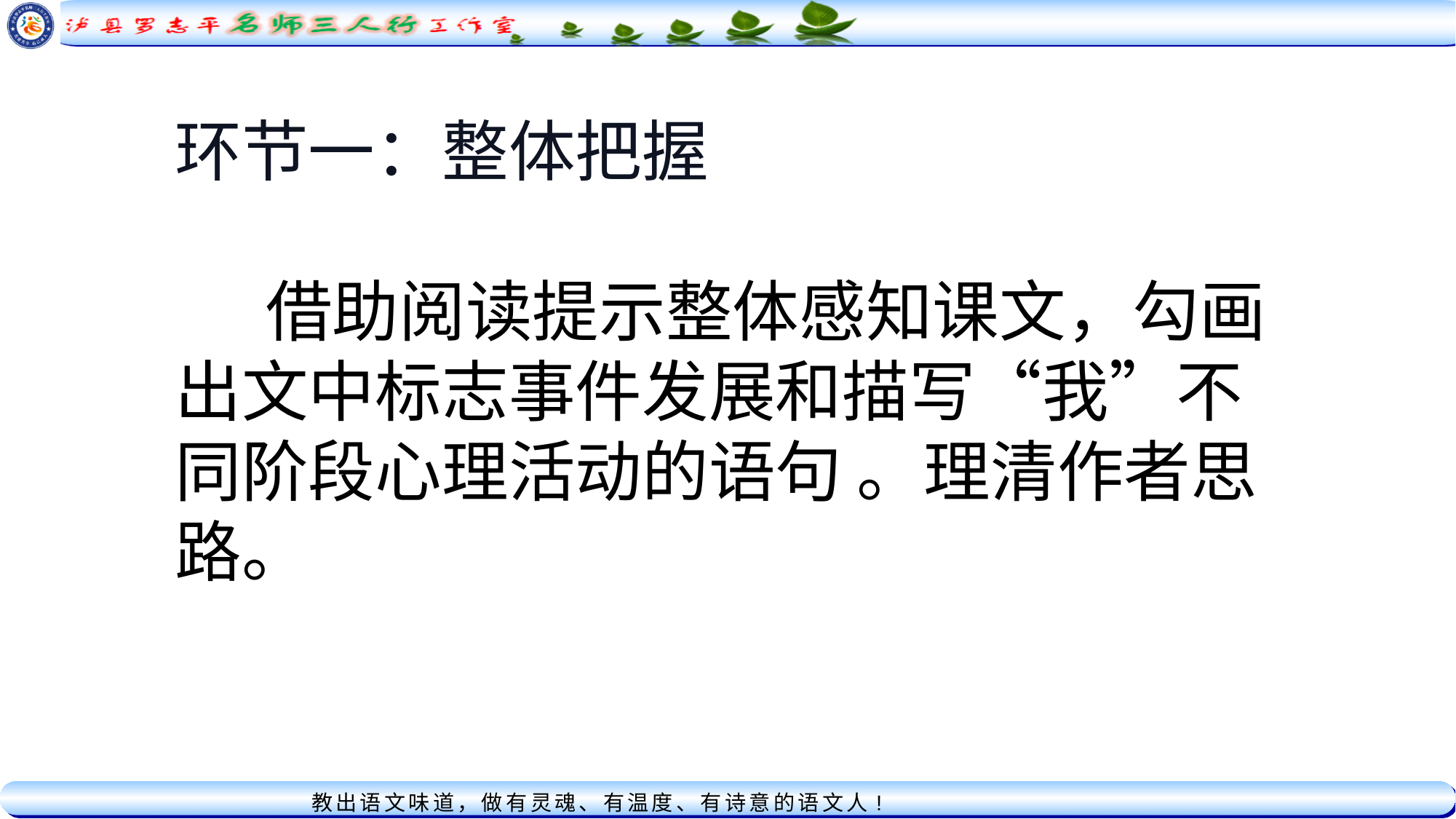

环节一：整体把握
     借助阅读提示整体感知课文，勾画出文中标志事件发展和描写“我”不同阶段心理活动的语句 。理清作者思路。